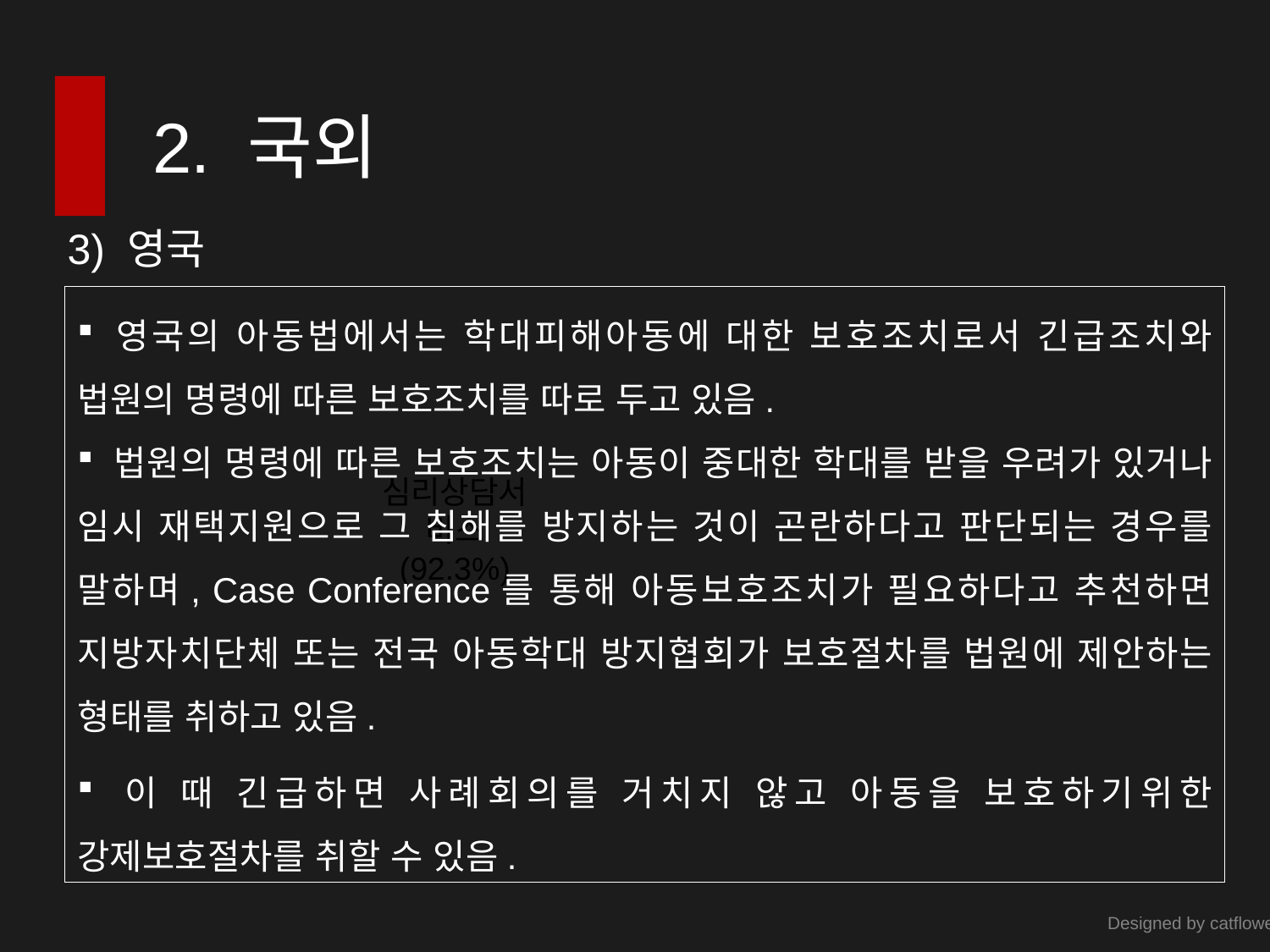

2. 국외
3) 영국

 영국의 아동법에서는 학대피해아동에 대한 보호조치로서 긴급조치와 법원의 명령에 따른 보호조치를 따로 두고 있음.
 법원의 명령에 따른 보호조치는 아동이 중대한 학대를 받을 우려가 있거나 임시 재택지원으로 그 침해를 방지하는 것이 곤란하다고 판단되는 경우를 말하며, Case Conference를 통해 아동보호조치가 필요하다고 추천하면 지방자치단체 또는 전국 아동학대 방지협회가 보호절차를 법원에 제안하는 형태를 취하고 있음.

 이 때 긴급하면 사례회의를 거치지 않고 아동을 보호하기위한 강제보호절차를 취할 수 있음.
심리상담서비스
(92.3%)
Designed by catflowerbox